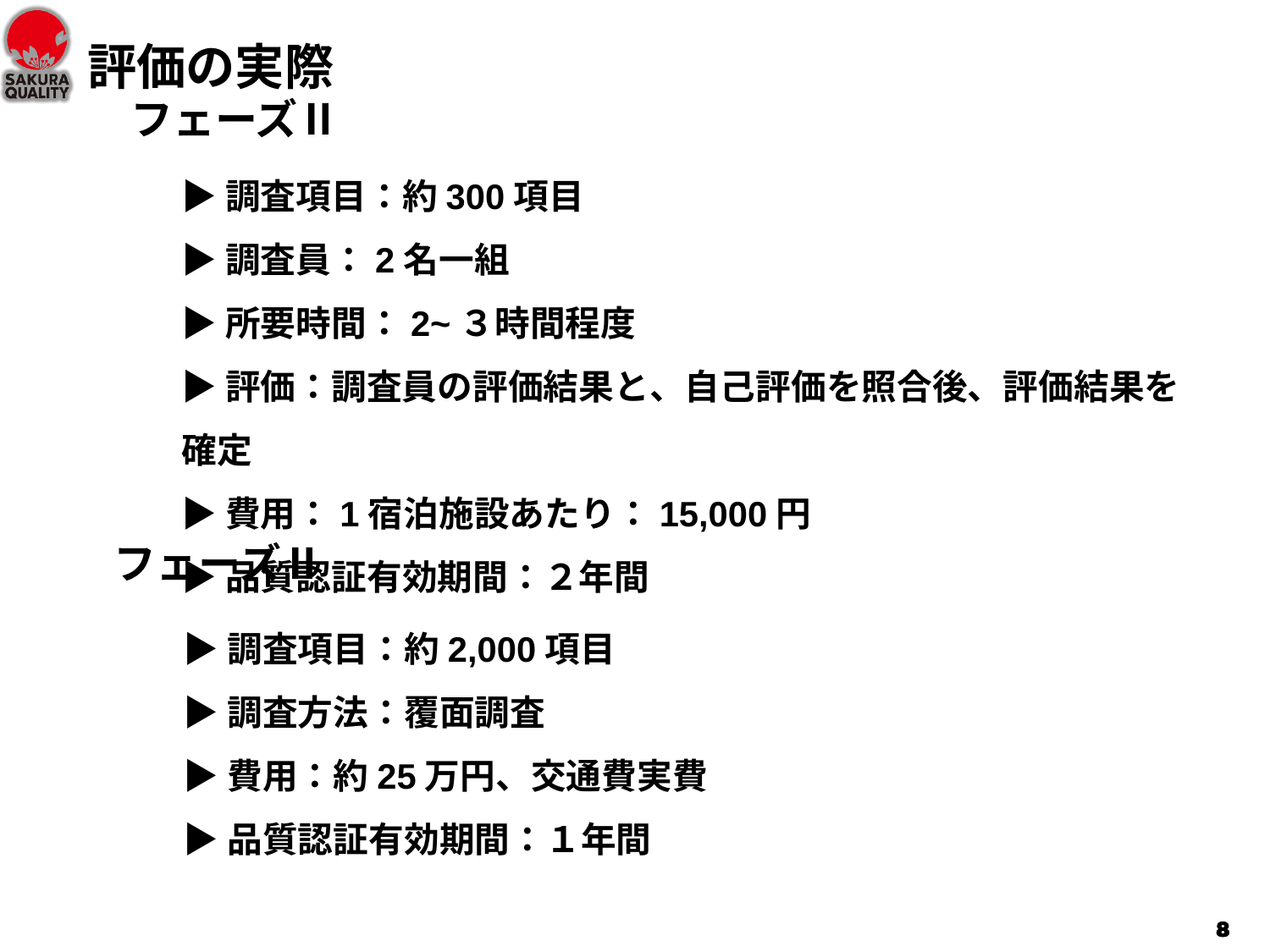

# 評価の実際
フェーズⅡ
▶調査項目：約300項目
▶調査員：2名一組
▶所要時間：2~３時間程度
▶評価：調査員の評価結果と、自己評価を照合後、評価結果を確定
▶費用：1宿泊施設あたり：15,000円
▶品質認証有効期間：２年間
フェーズⅡ
▶調査項目：約2,000項目
▶調査方法：覆面調査
▶費用：約25万円、交通費実費
▶品質認証有効期間：１年間
8